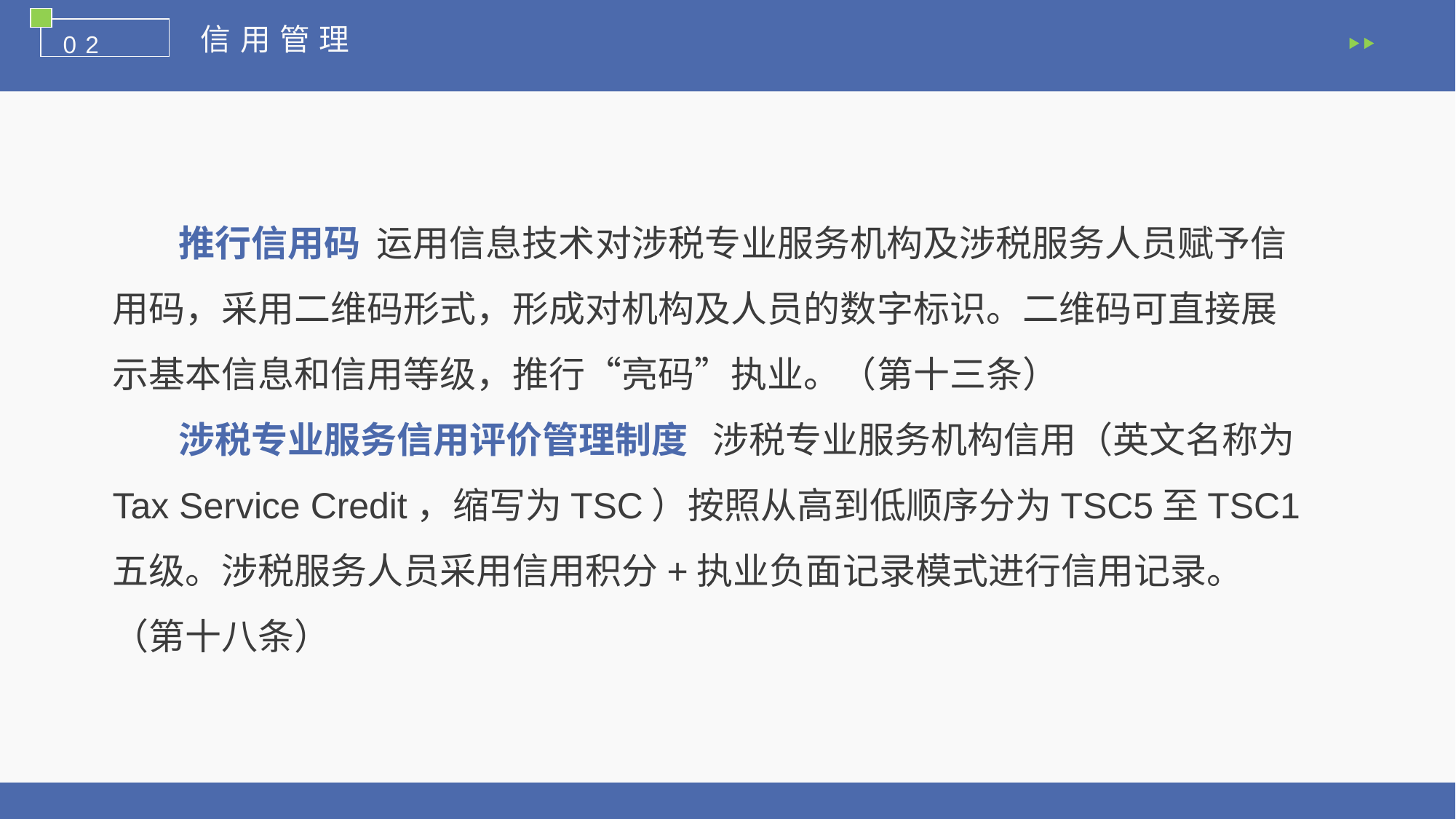

信用管理

02

       推行信用码  运用信息技术对涉税专业服务机构及涉税服务人员赋予信用码，采用二维码形式，形成对机构及人员的数字标识。二维码可直接展示基本信息和信用等级，推行“亮码”执业。（第十三条）
       涉税专业服务信用评价管理制度   涉税专业服务机构信用（英文名称为Tax Service Credit，缩写为TSC）按照从高到低顺序分为TSC5至TSC1五级。涉税服务人员采用信用积分+执业负面记录模式进行信用记录。（第十八条）